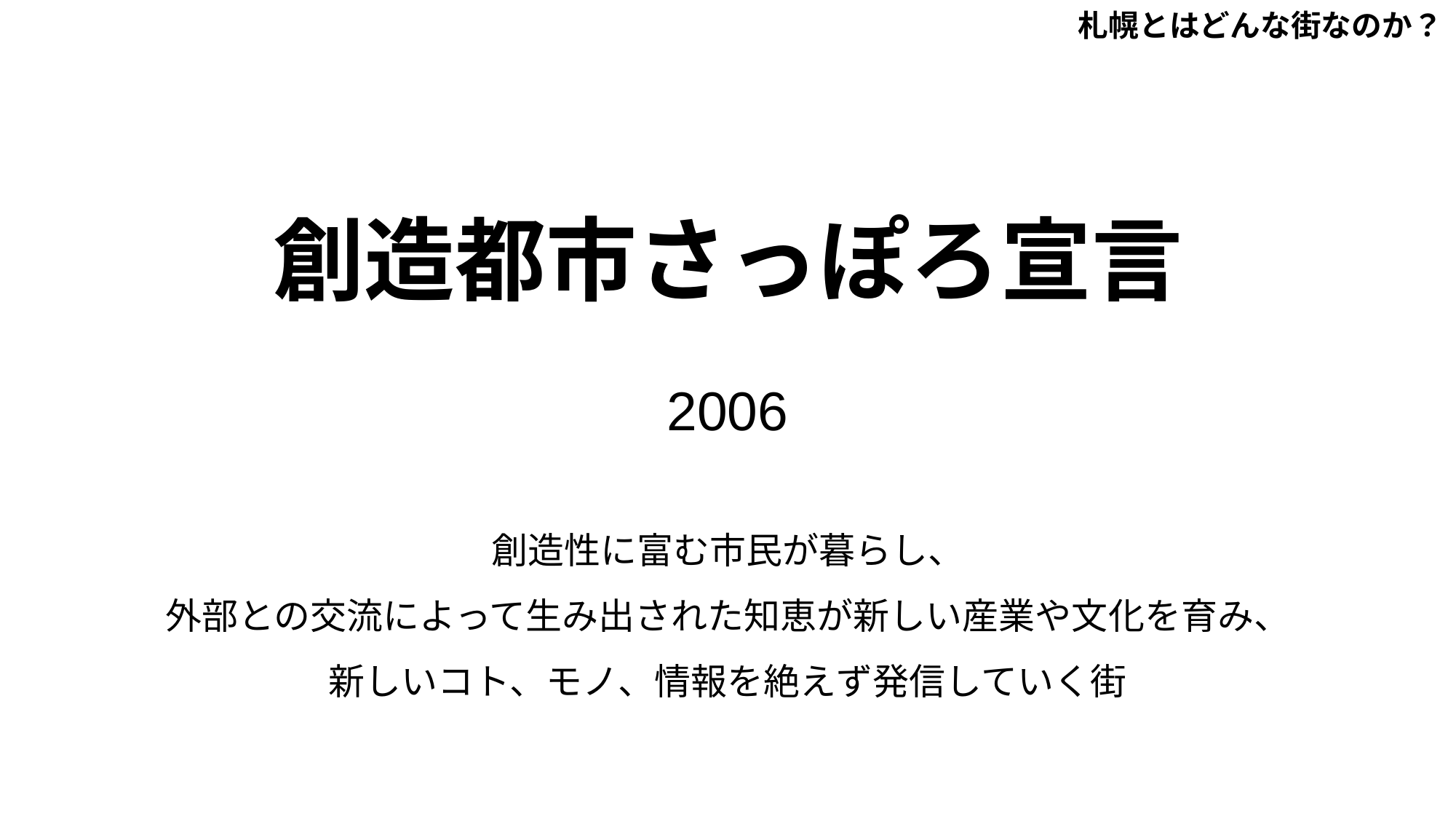

札幌とはどんな街なのか？
創造都市さっぽろ宣言
2006
創造性に富む市民が暮らし、
外部との交流によって生み出された知恵が新しい産業や文化を育み、
新しいコト、モノ、情報を絶えず発信していく街